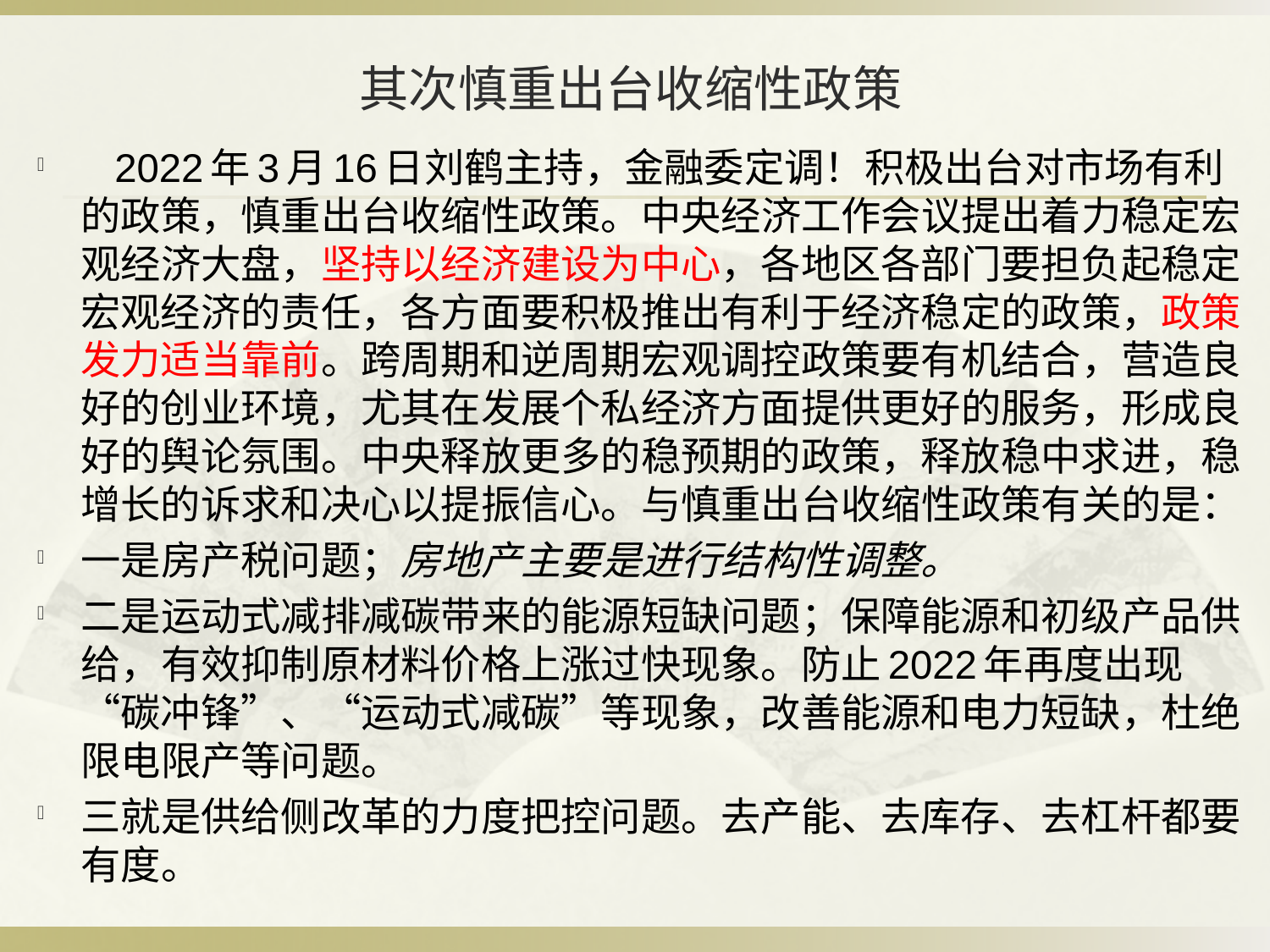

# 其次慎重出台收缩性政策
   2022年3月16日刘鹤主持，金融委定调！积极出台对市场有利的政策，慎重出台收缩性政策。中央经济工作会议提出着力稳定宏观经济大盘，坚持以经济建设为中心，各地区各部门要担负起稳定宏观经济的责任，各方面要积极推出有利于经济稳定的政策，政策发力适当靠前。跨周期和逆周期宏观调控政策要有机结合，营造良好的创业环境，尤其在发展个私经济方面提供更好的服务，形成良好的舆论氛围。中央释放更多的稳预期的政策，释放稳中求进，稳增长的诉求和决心以提振信心。与慎重出台收缩性政策有关的是：
一是房产税问题；房地产主要是进行结构性调整。
二是运动式减排减碳带来的能源短缺问题；保障能源和初级产品供给，有效抑制原材料价格上涨过快现象。防止2022年再度出现“碳冲锋”、“运动式减碳”等现象，改善能源和电力短缺，杜绝限电限产等问题。
三就是供给侧改革的力度把控问题。去产能、去库存、去杠杆都要有度。